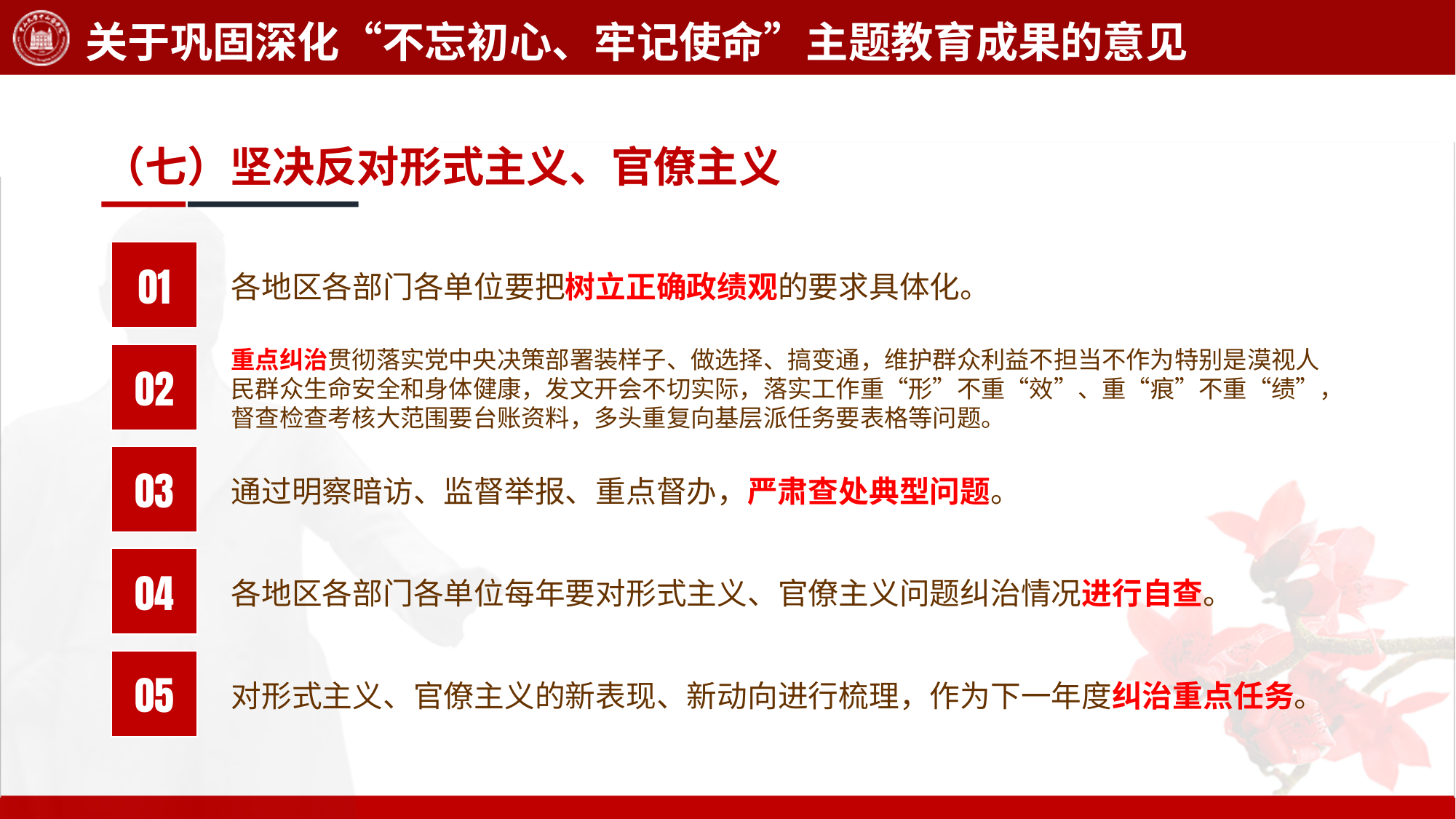

关于巩固深化“不忘初心、牢记使命”主题教育成果的意见
（七）坚决反对形式主义、官僚主义

各地区各部门各单位要把树立正确政绩观的要求具体化。
01

重点纠治贯彻落实党中央决策部署装样子、做选择、搞变通，维护群众利益不担当不作为特别是漠视人民群众生命安全和身体健康，发文开会不切实际，落实工作重“形”不重“效”、重“痕”不重“绩”，督查检查考核大范围要台账资料，多头重复向基层派任务要表格等问题。
02

通过明察暗访、监督举报、重点督办，严肃查处典型问题。
03

各地区各部门各单位每年要对形式主义、官僚主义问题纠治情况进行自查。
04

对形式主义、官僚主义的新表现、新动向进行梳理，作为下一年度纠治重点任务。
05